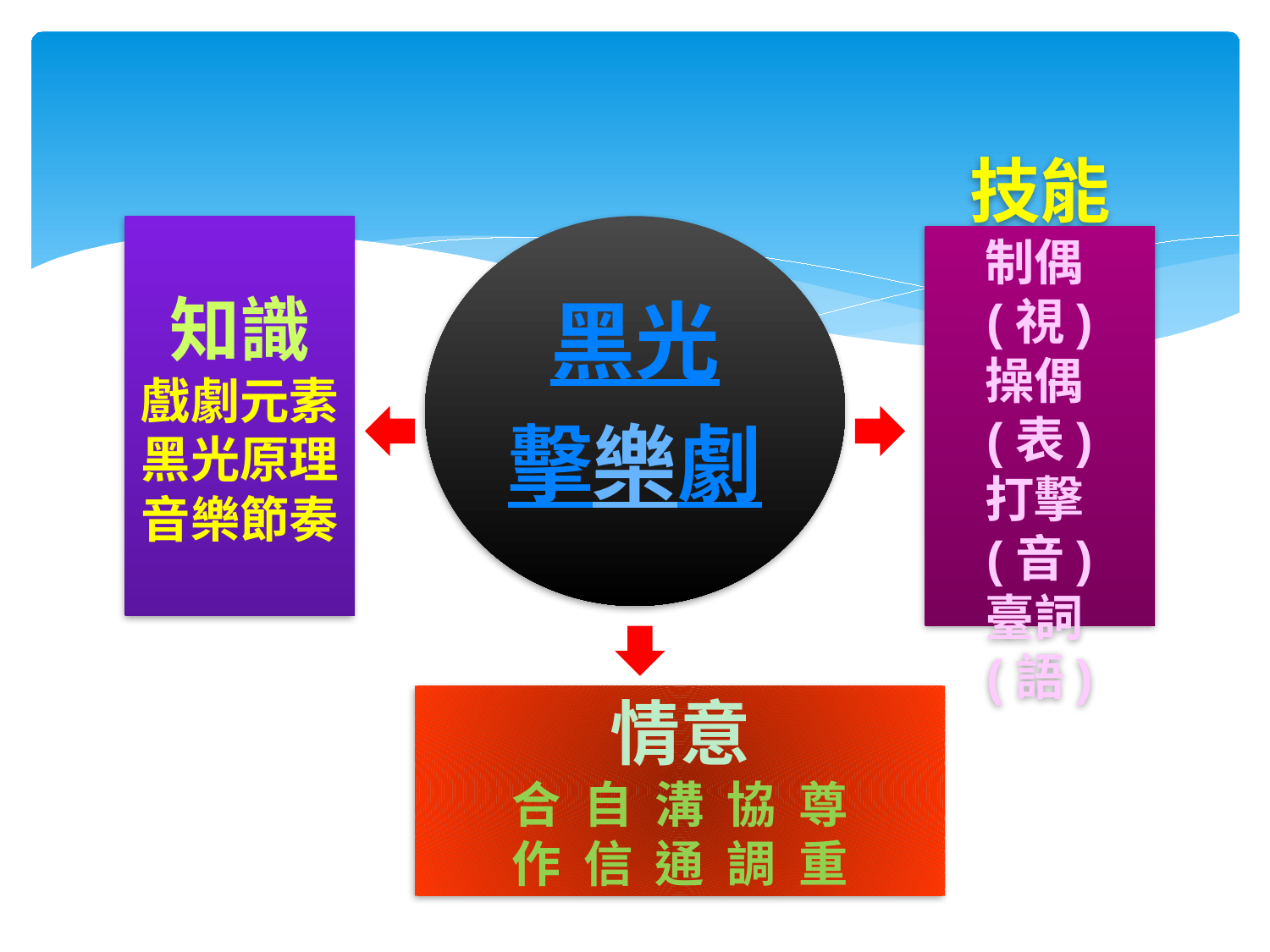

知識
戲劇元素
黑光原理
音樂節奏
黑光
擊樂劇
技能
制偶(視)
操偶(表)
打擊(音)
臺詞(語)

情意
合  自  溝  協  尊
作  信  通  調  重